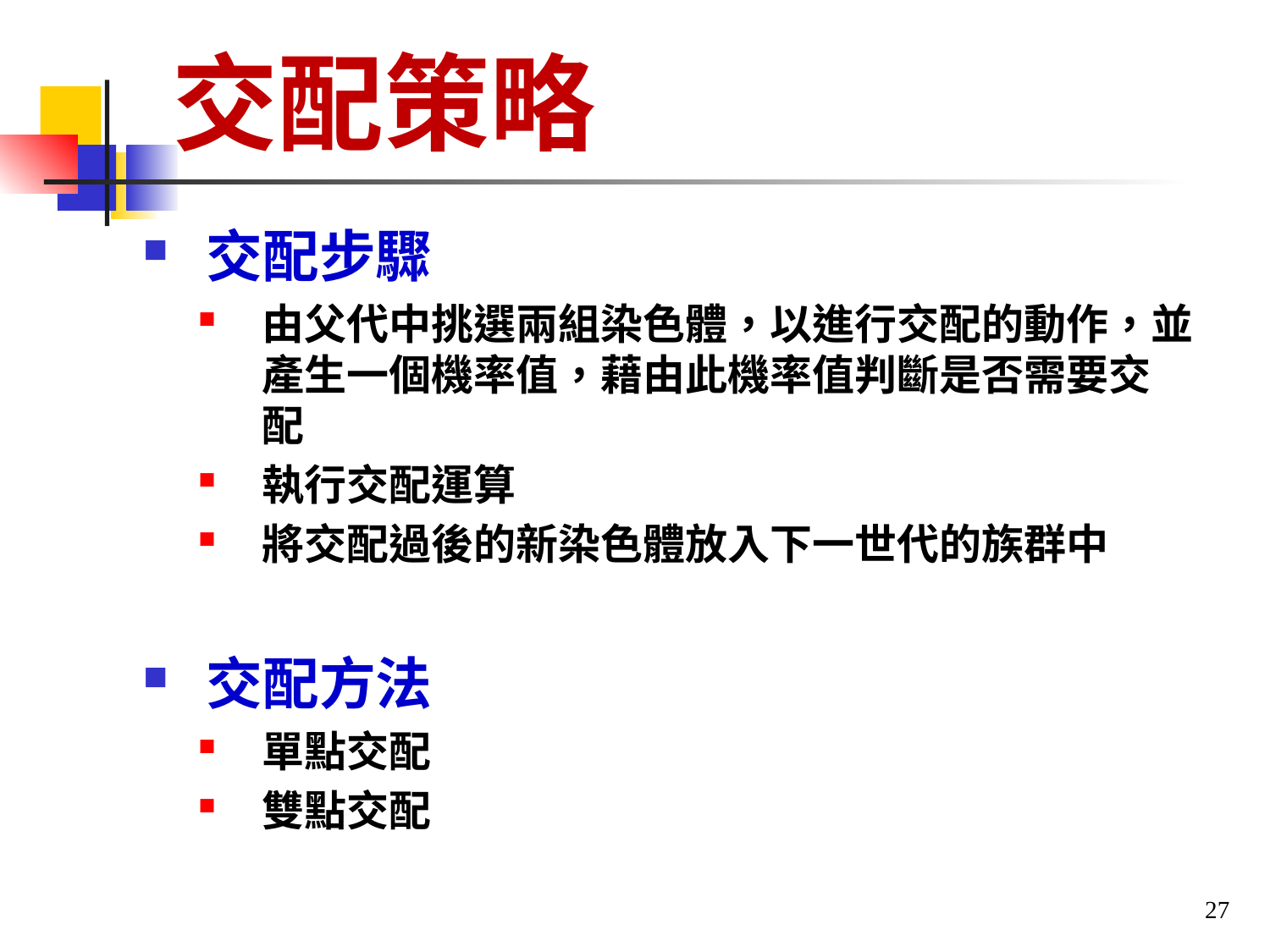

# 交配策略
交配步驟
由父代中挑選兩組染色體，以進行交配的動作，並產生一個機率值，藉由此機率值判斷是否需要交配
執行交配運算
將交配過後的新染色體放入下一世代的族群中

交配方法
單點交配
雙點交配

27